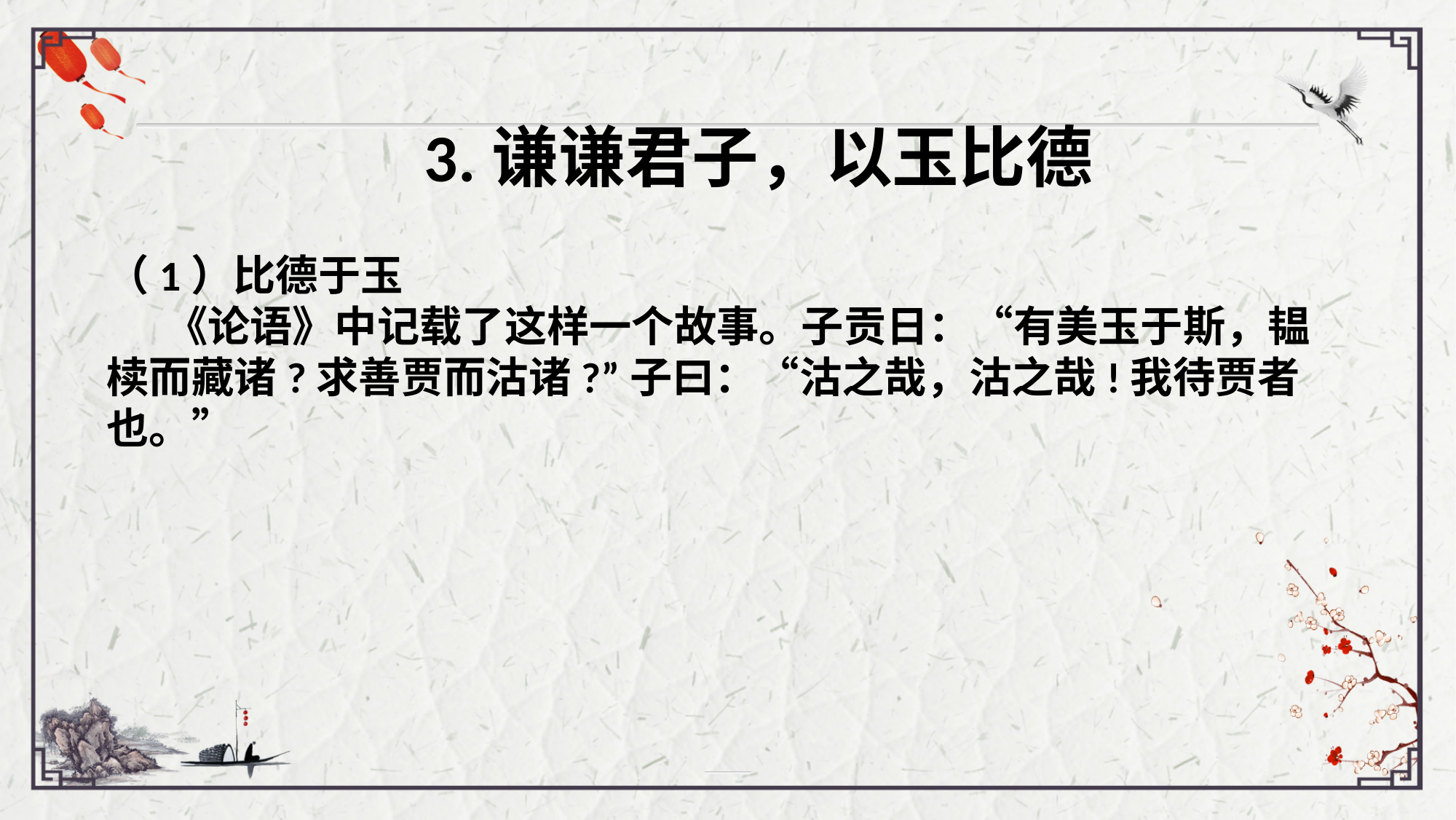

3.谦谦君子，以玉比德
（1）比德于玉
     《论语》中记载了这样一个故事。子贡日：“有美玉于斯，韫椟而藏诸?求善贾而沽诸?”子曰：“沽之哉，沽之哉!我待贾者也。”
13